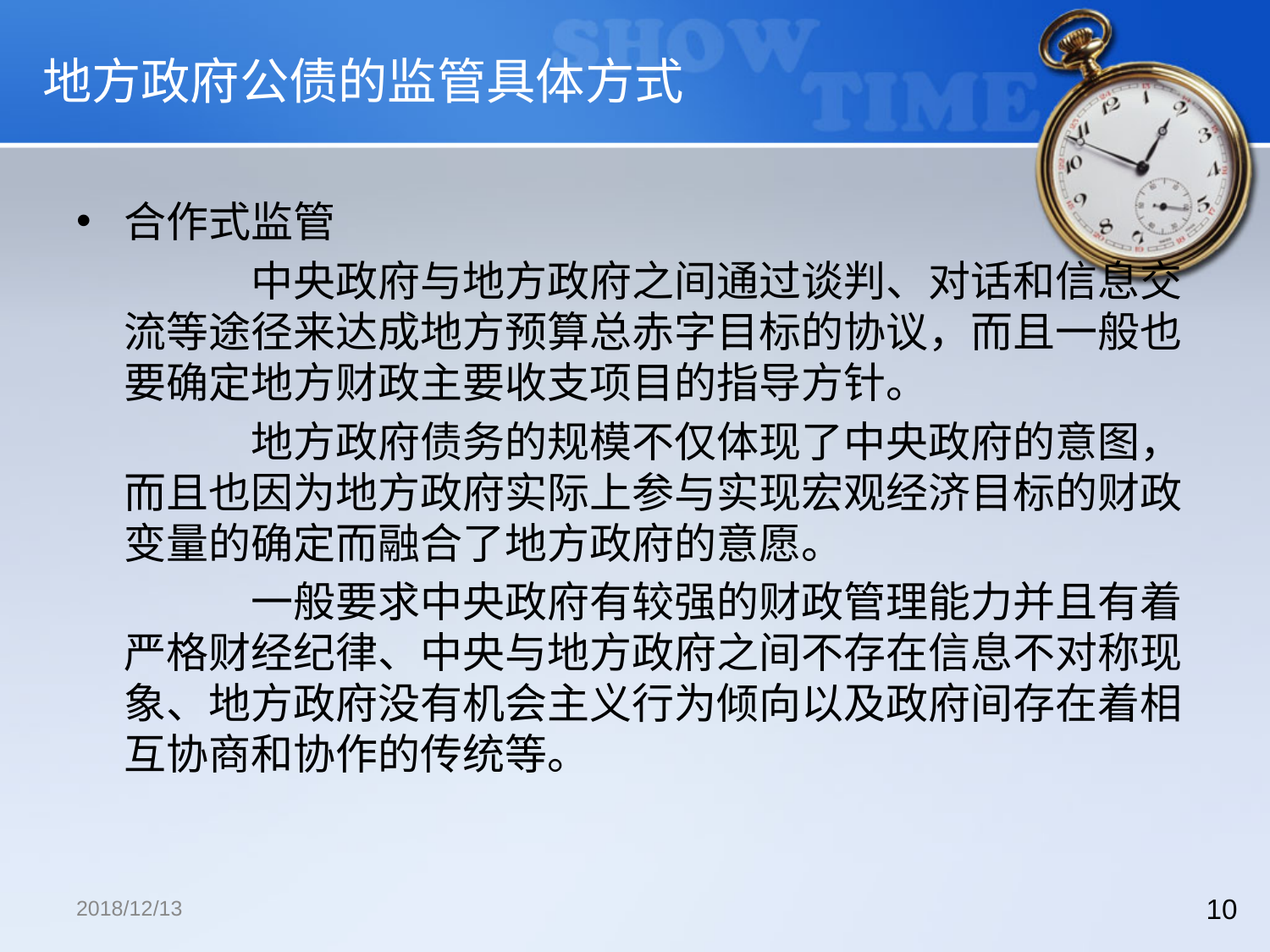

# 地方政府公债的监管具体方式
合作式监管
		中央政府与地方政府之间通过谈判、对话和信息交流等途径来达成地方预算总赤字目标的协议，而且一般也要确定地方财政主要收支项目的指导方针。
		地方政府债务的规模不仅体现了中央政府的意图，而且也因为地方政府实际上参与实现宏观经济目标的财政变量的确定而融合了地方政府的意愿。
		一般要求中央政府有较强的财政管理能力并且有着严格财经纪律、中央与地方政府之间不存在信息不对称现象、地方政府没有机会主义行为倾向以及政府间存在着相互协商和协作的传统等。
2018/12/13
10